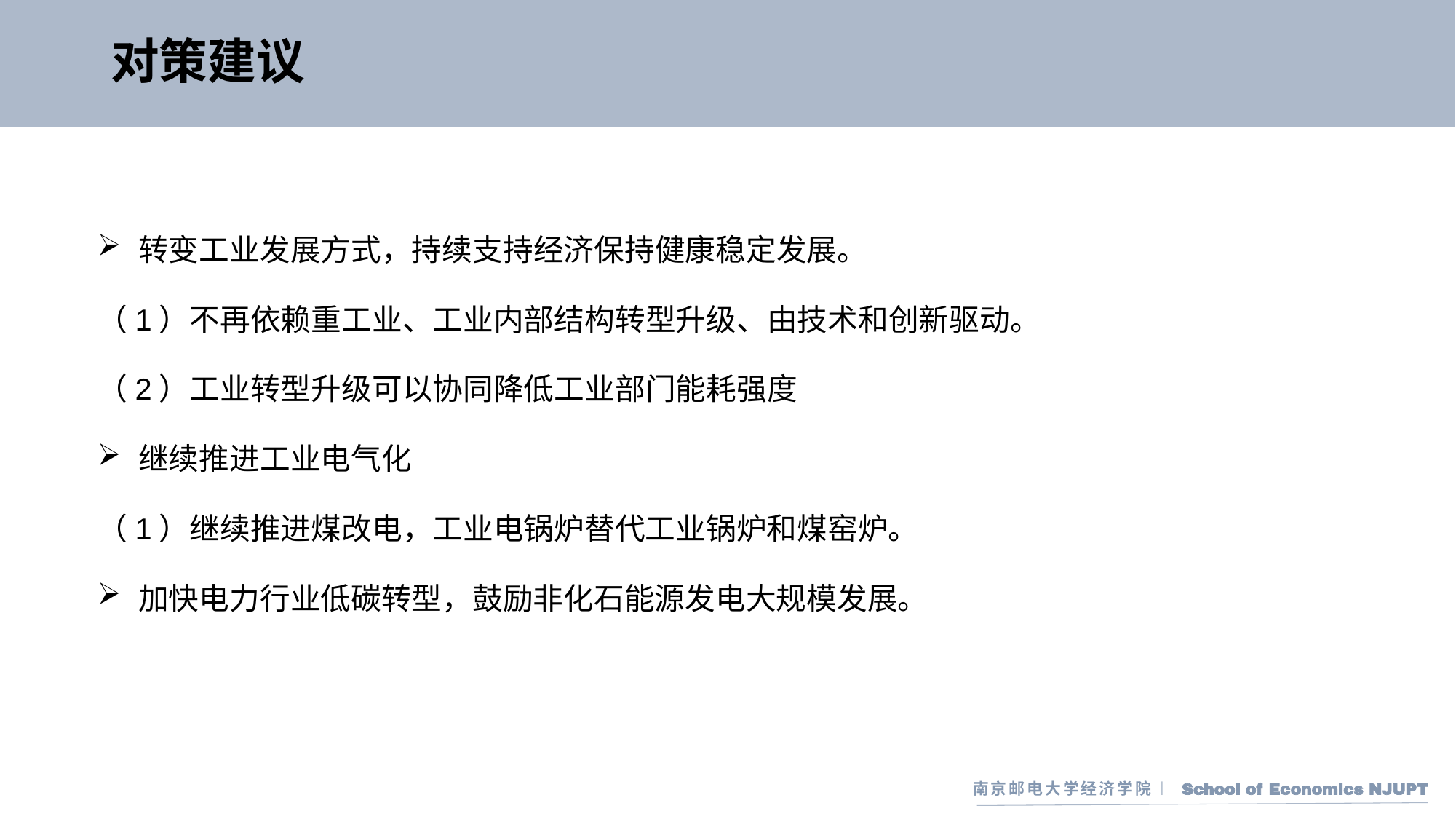

# 对策建议

转变工业发展方式，持续支持经济保持健康稳定发展。
（1）不再依赖重工业、工业内部结构转型升级、由技术和创新驱动。
（2）工业转型升级可以协同降低工业部门能耗强度
继续推进工业电气化
（1）继续推进煤改电，工业电锅炉替代工业锅炉和煤窑炉。
加快电力行业低碳转型，鼓励非化石能源发电大规模发展。